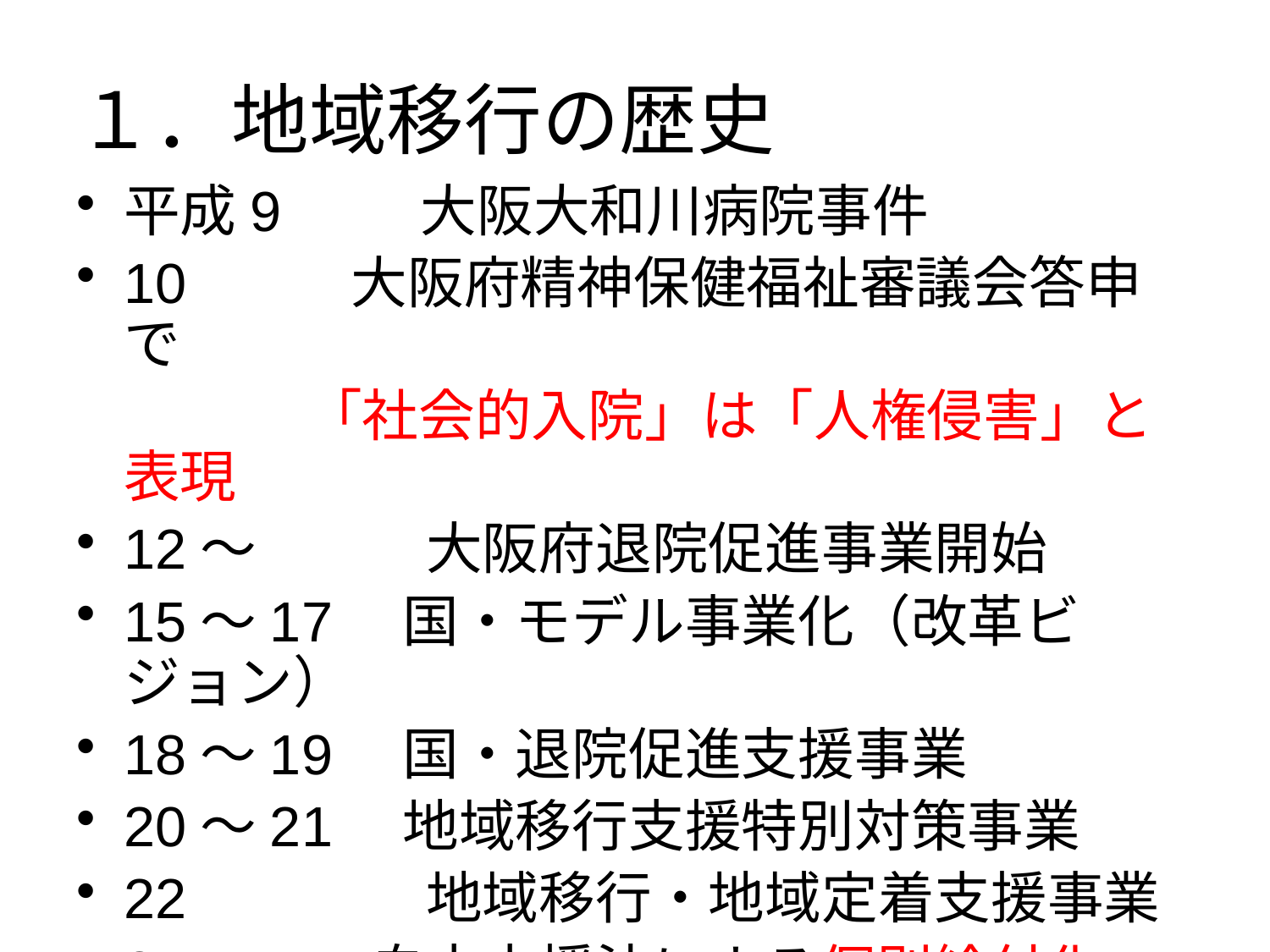

# １．地域移行の歴史
平成9        大阪大和川病院事件
10  　     大阪府精神保健福祉審議会答申で
                 「社会的入院」は「人権侵害」と表現
12～　　　大阪府退院促進事業開始
15～17　国・モデル事業化（改革ビジョン）
18～19　国・退院促進支援事業
20～21　地域移行支援特別対策事業
22　　　　地域移行・地域定着支援事業
24　　　自立支援法による個別給付化